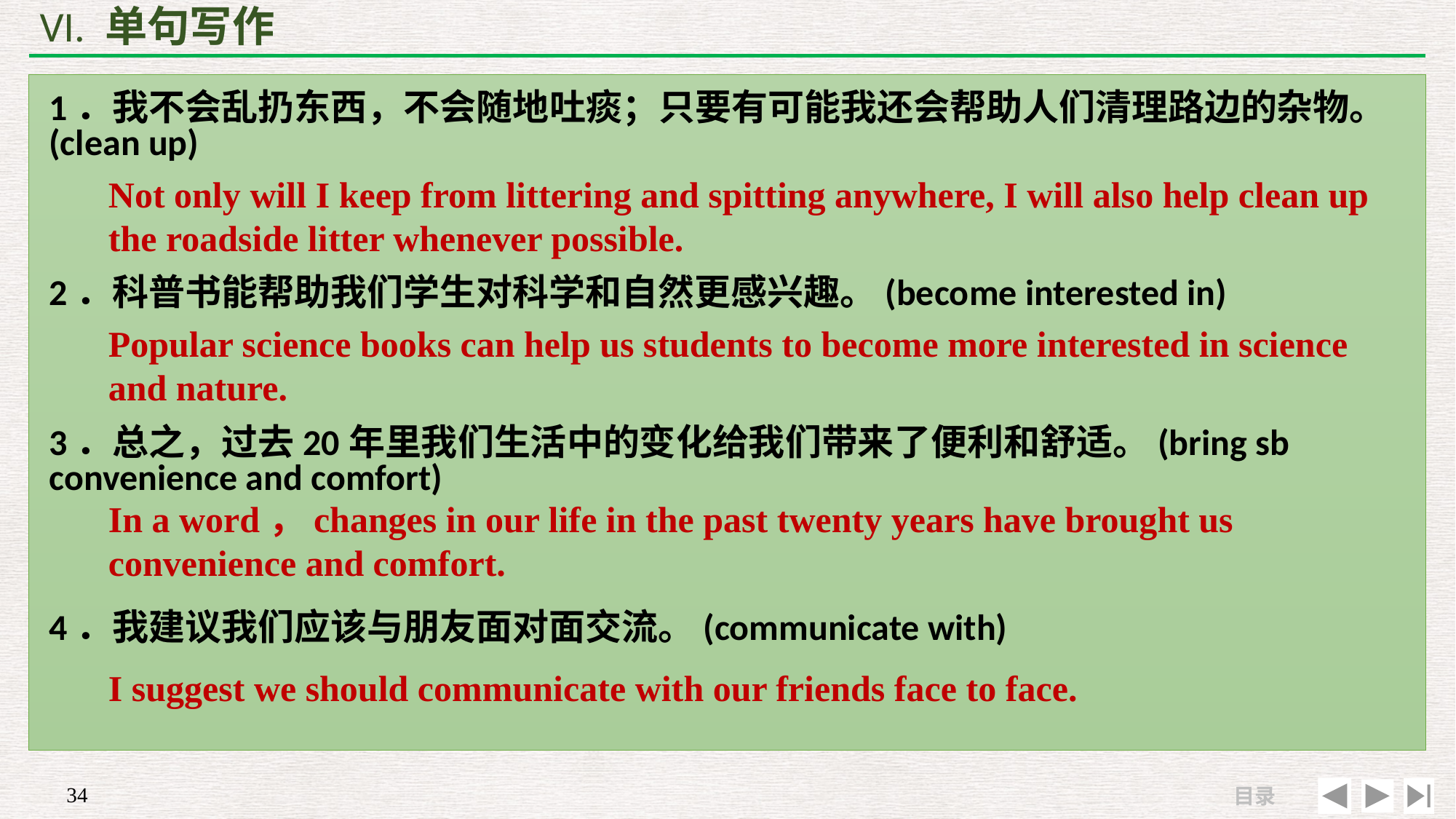

# VI. 单句写作

1．我不会乱扔东西，不会随地吐痰；只要有可能我还会帮助人们清理路边的杂物。(clean up)

2．科普书能帮助我们学生对科学和自然更感兴趣。(become interested in)

3．总之，过去20年里我们生活中的变化给我们带来了便利和舒适。(bring sb convenience and comfort)

4．我建议我们应该与朋友面对面交流。(communicate with)
Not only will I keep from littering and spitting anywhere, I will also help clean up the roadside litter whenever possible.
Popular science books can help us students to become more interested in science and nature.
In a word，changes in our life in the past twenty years have brought us convenience and comfort.
I suggest we should communicate with our friends face to face.